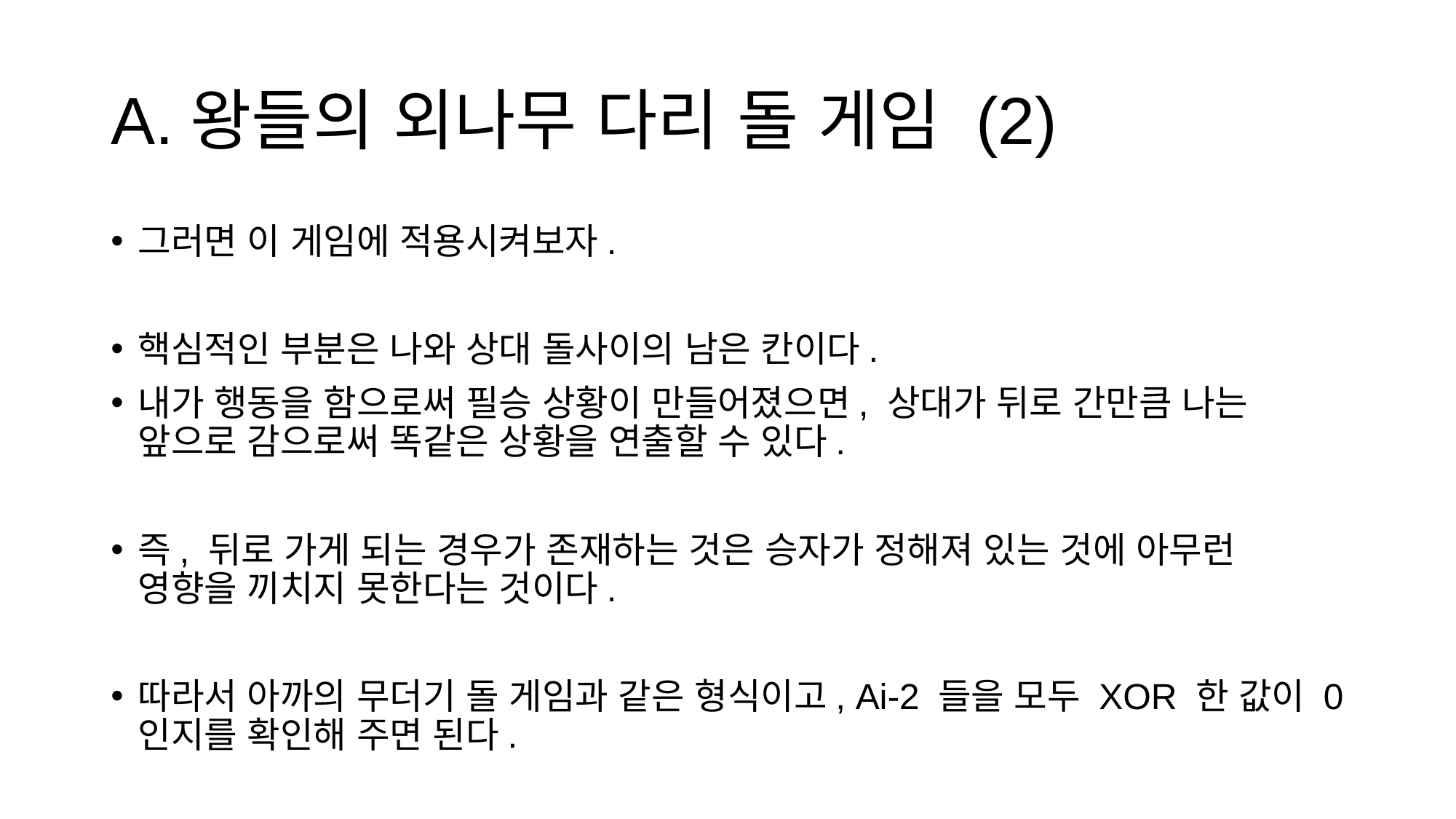

# A.왕들의 외나무 다리 돌 게임 (2)
그러면 이 게임에 적용시켜보자.

핵심적인 부분은 나와 상대 돌사이의 남은 칸이다.
내가 행동을 함으로써 필승 상황이 만들어졌으면, 상대가 뒤로 간만큼 나는 앞으로 감으로써 똑같은 상황을 연출할 수 있다.

즉, 뒤로 가게 되는 경우가 존재하는 것은 승자가 정해져 있는 것에 아무런 영향을 끼치지 못한다는 것이다.

따라서 아까의 무더기 돌 게임과 같은 형식이고, Ai-2 들을 모두 XOR 한 값이 0인지를 확인해 주면 된다.